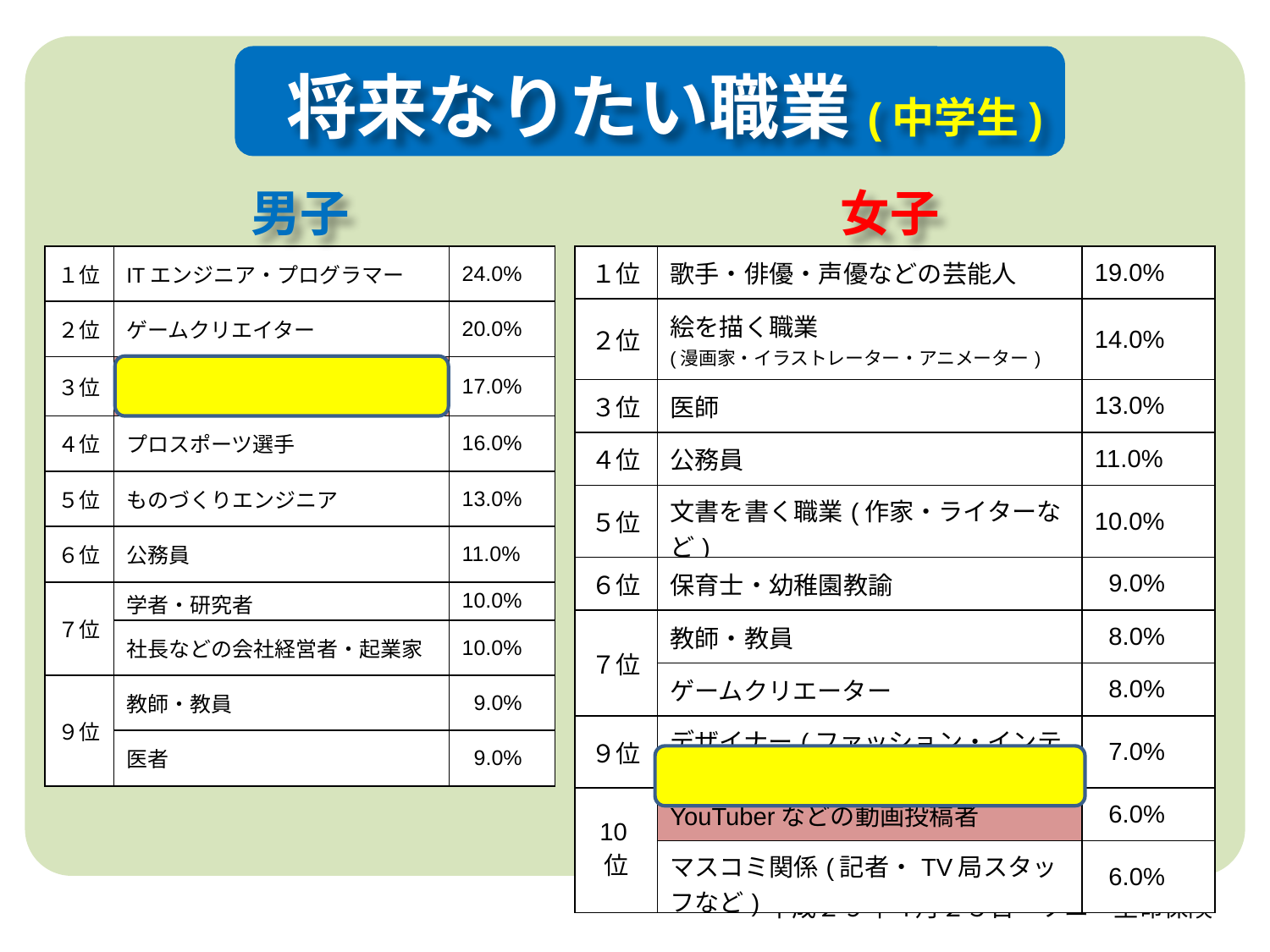

将来なりたい職業(中学生)
男子
女子
| １位 | ITエンジニア・プログラマー | 24.0% |
| --- | --- | --- |
| ２位 | ゲームクリエイター | 20.0% |
| ３位 | YouTuberなどの動画投稿者 | 17.0% |
| ４位 | プロスポーツ選手 | 16.0% |
| ５位 | ものづくりエンジニア | 13.0% |
| ６位 | 公務員 | 11.0% |
| ７位 | 学者・研究者 | 10.0% |
|  | 社長などの会社経営者・起業家 | 10.0% |
| ９位 | 教師・教員 | 9.0% |
|  | 医者 | 9.0% |
| １位 | 歌手・俳優・声優などの芸能人 | 19.0% |
| --- | --- | --- |
| ２位 | 絵を描く職業 (漫画家・イラストレーター・アニメーター) | 14.0% |
| ３位 | 医師 | 13.0% |
| ４位 | 公務員 | 11.0% |
| ５位 | 文書を書く職業(作家・ライターなど) | 10.0% |
| ６位 | 保育士・幼稚園教諭 | 9.0% |
| ７位 | 教師・教員 | 8.0% |
|  | ゲームクリエーター | 8.0% |
| ９位 | デザイナー(ファッション・インテイリアなど) | 7.0% |
| 10位 | YouTuberなどの動画投稿者 | 6.0% |
|  | マスコミ関係(記者・TV局スタッフなど) | 6.0% |

平成２９年４月２５日　ソニー生命保険